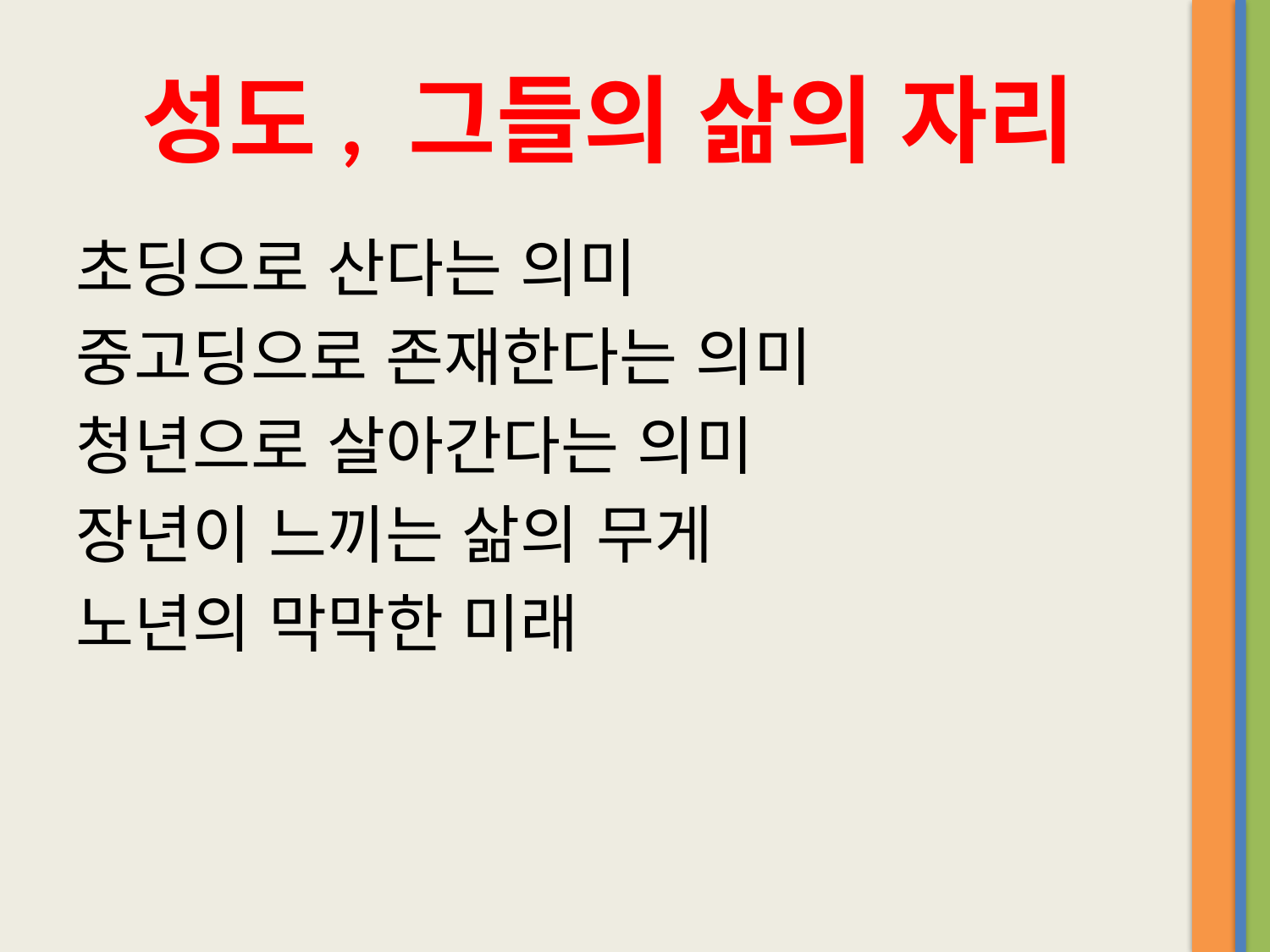

# 성도, 그들의 삶의 자리
초딩으로 산다는 의미
중고딩으로 존재한다는 의미
청년으로 살아간다는 의미
장년이 느끼는 삶의 무게
노년의 막막한 미래